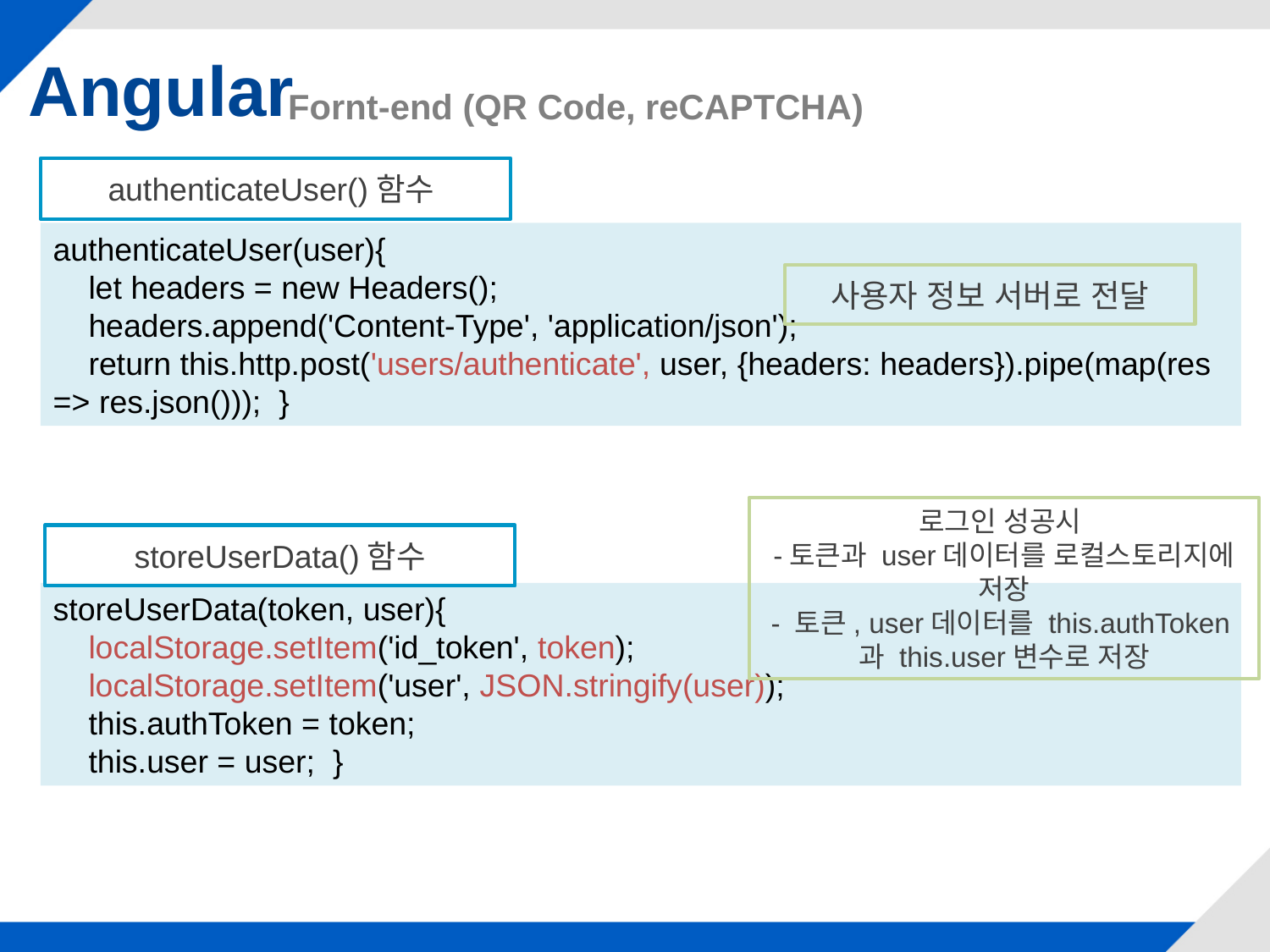

Angular
Fornt-end (QR Code, reCAPTCHA)
authenticateUser()함수
authenticateUser(user){
    let headers = new Headers();
    headers.append('Content-Type', 'application/json');
    return this.http.post('users/authenticate', user, {headers: headers}).pipe(map(res => res.json()));  }
사용자 정보 서버로 전달
로그인 성공시
-토큰과 user데이터를 로컬스토리지에 저장
- 토큰, user데이터를 this.authToken과 this.user변수로 저장
storeUserData()함수
storeUserData(token, user){
    localStorage.setItem('id_token', token);
    localStorage.setItem('user', JSON.stringify(user));
    this.authToken = token;
    this.user = user;  }